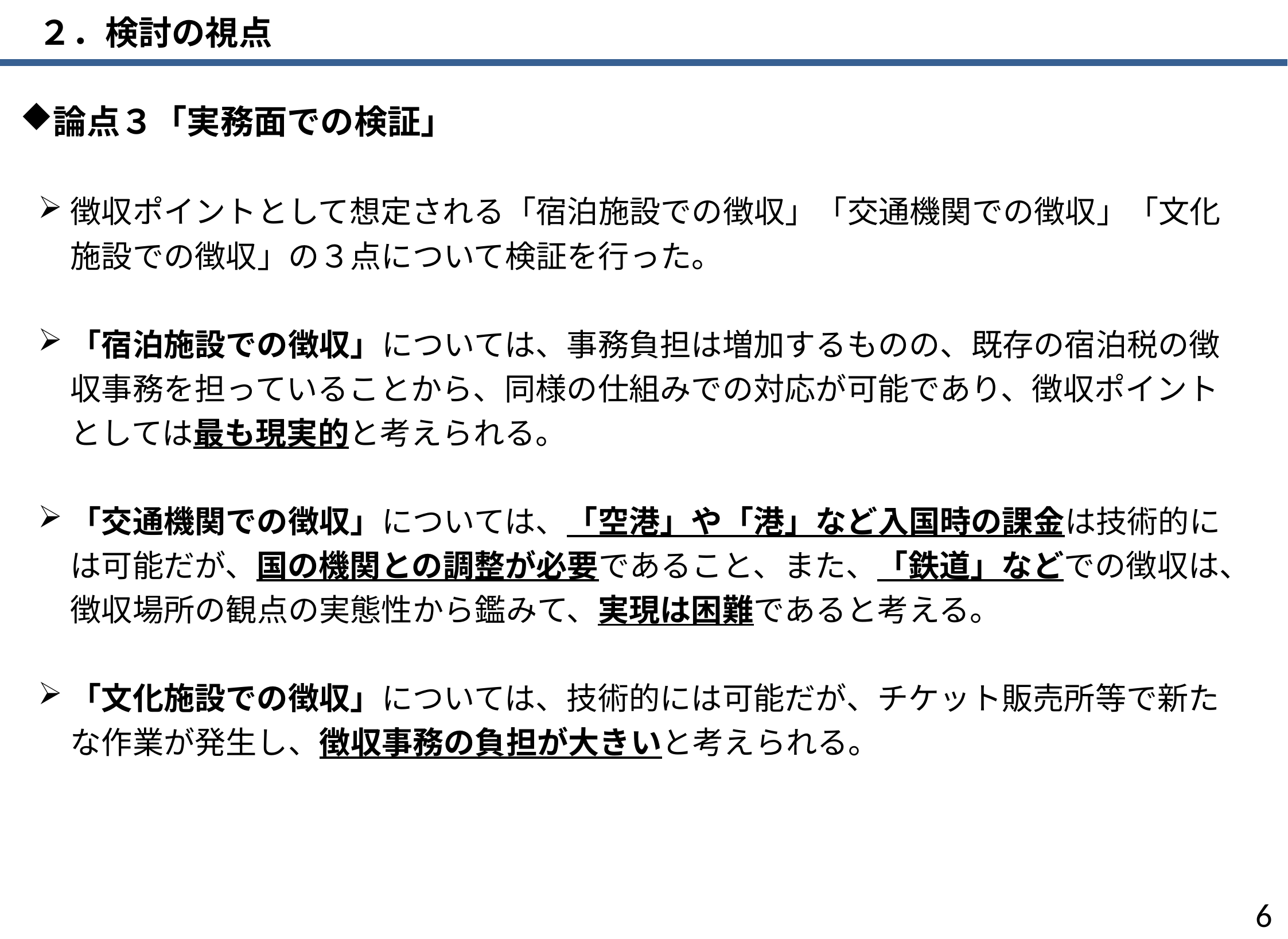

２．検討の視点
論点３「実務面での検証」

徴収ポイントとして想定される「宿泊施設での徴収」「交通機関での徴収」「文化施設での徴収」の３点について検証を行った。

「宿泊施設での徴収」については、事務負担は増加するものの、既存の宿泊税の徴収事務を担っていることから、同様の仕組みでの対応が可能であり、徴収ポイントとしては最も現実的と考えられる。

「交通機関での徴収」については、「空港」や「港」など入国時の課金は技術的には可能だが、国の機関との調整が必要であること、また、「鉄道」などでの徴収は、徴収場所の観点の実態性から鑑みて、実現は困難であると考える。

「文化施設での徴収」については、技術的には可能だが、チケット販売所等で新たな作業が発生し、徴収事務の負担が大きいと考えられる。
6